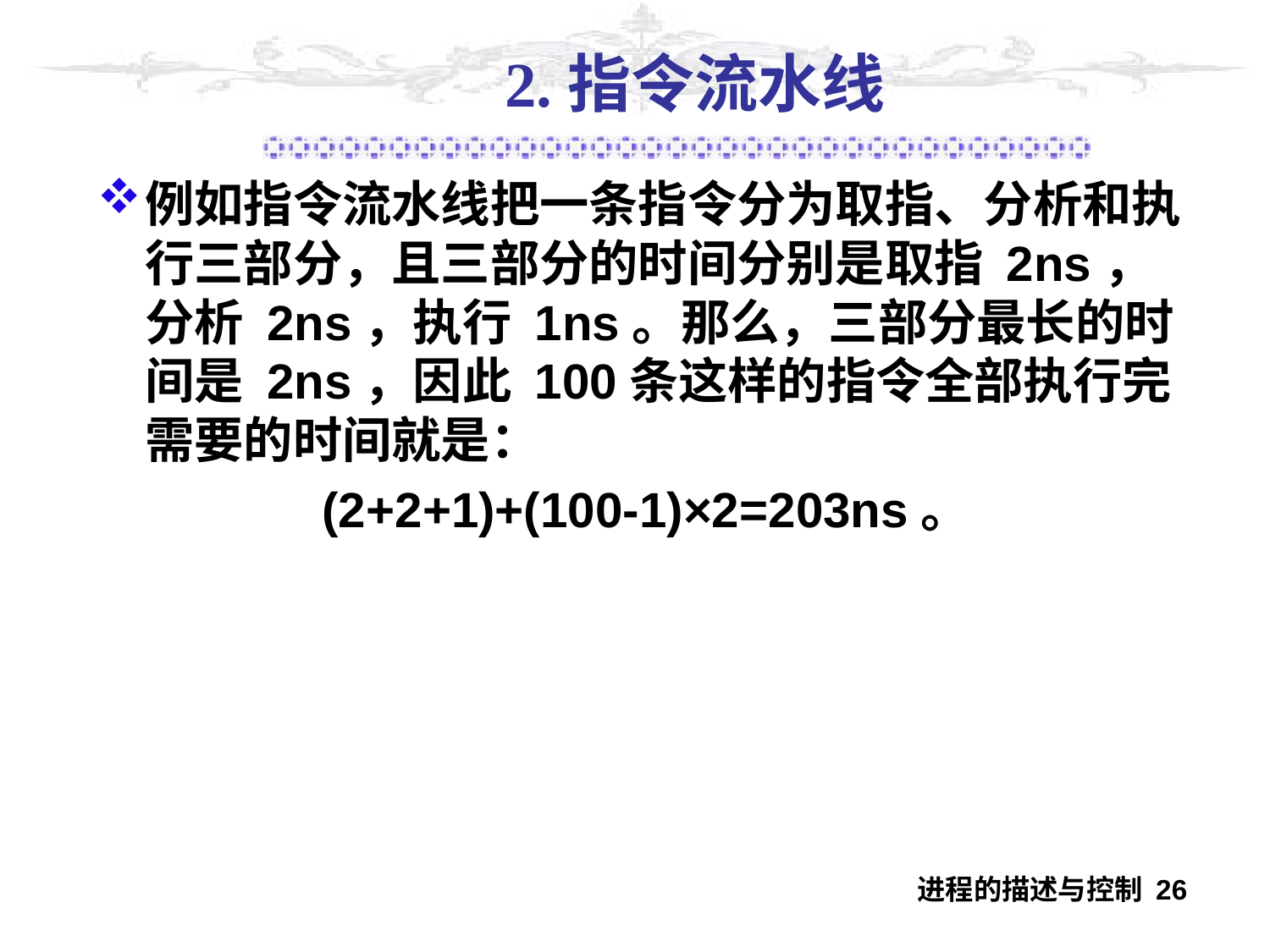

#
2.指令流水线
例如指令流水线把一条指令分为取指、分析和执行三部分，且三部分的时间分别是取指 2ns，分析 2ns，执行 1ns。那么，三部分最长的时间是 2ns，因此 100条这样的指令全部执行完需要的时间就是：
(2+2+1)+(100-1)×2=203ns。